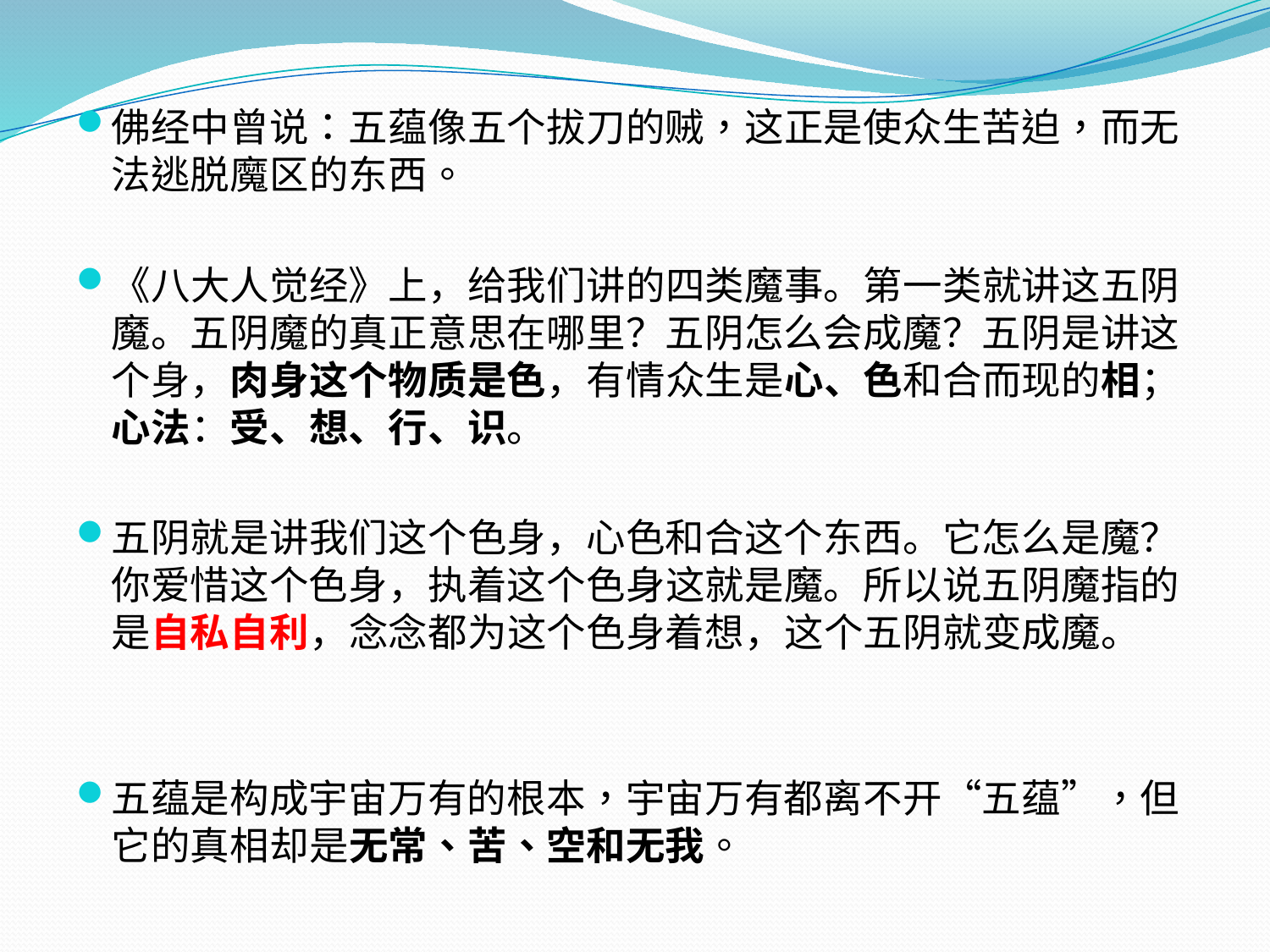

佛经中曾说：五蕴像五个拔刀的贼，这正是使众生苦迫，而无法逃脱魔区的东西。

《八大人觉经》上，给我们讲的四类魔事。第一类就讲这五阴魔。五阴魔的真正意思在哪里？五阴怎么会成魔？五阴是讲这个身，肉身这个物质是色，有情众生是心、色和合而现的相；心法：受、想、行、识。

五阴就是讲我们这个色身，心色和合这个东西。它怎么是魔？你爱惜这个色身，执着这个色身这就是魔。所以说五阴魔指的是自私自利，念念都为这个色身着想，这个五阴就变成魔。

五蕴是构成宇宙万有的根本，宇宙万有都离不开“五蕴”，但它的真相却是无常、苦、空和无我。